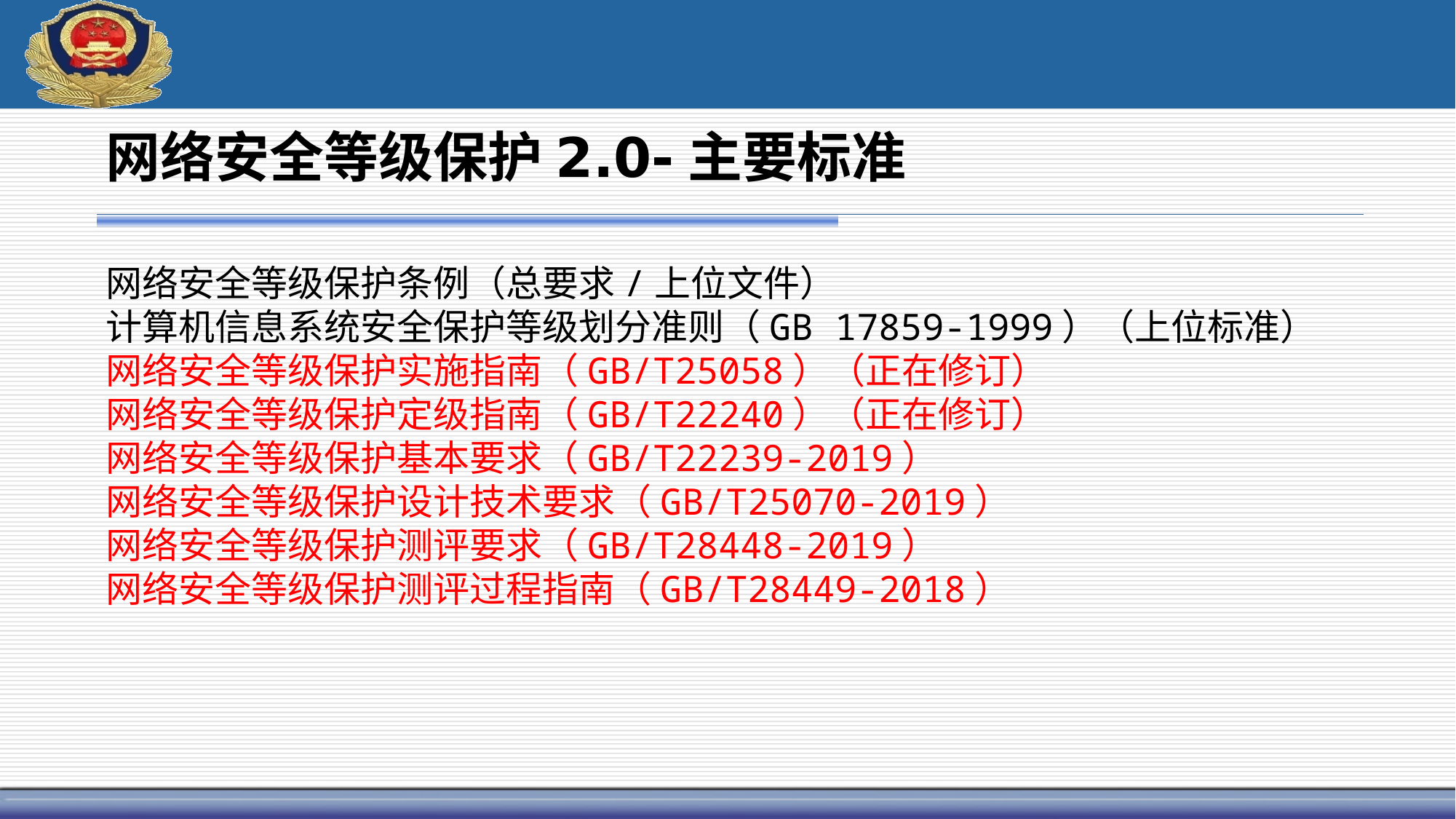

网络安全等级保护2.0-主要标准
网络安全等级保护条例（总要求/上位文件）
计算机信息系统安全保护等级划分准则（GB 17859-1999）（上位标准）
网络安全等级保护实施指南（GB/T25058）（正在修订）
网络安全等级保护定级指南（GB/T22240）（正在修订）
网络安全等级保护基本要求（GB/T22239-2019）
网络安全等级保护设计技术要求（GB/T25070-2019）
网络安全等级保护测评要求（GB/T28448-2019）
网络安全等级保护测评过程指南（GB/T28449-2018）

9